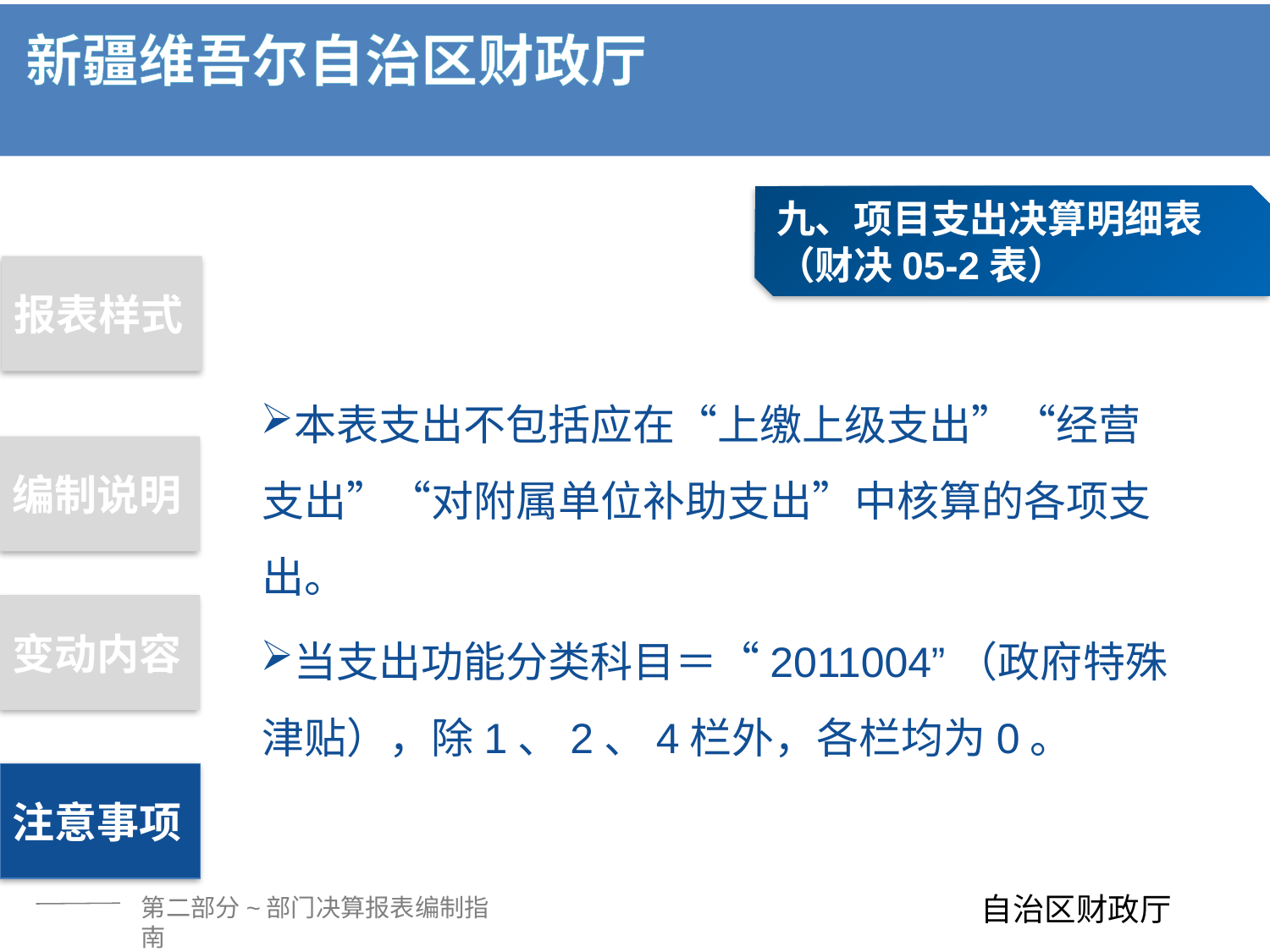

九、项目支出决算明细表
（财决05-2表）
报表样式
本表支出不包括应在“上缴上级支出”“经营支出”“对附属单位补助支出”中核算的各项支出。
当支出功能分类科目＝“2011004”（政府特殊津贴），除1、2、4栏外，各栏均为0。

编制说明
变动内容
注意事项
第二部分~部门决算报表编制指南
56